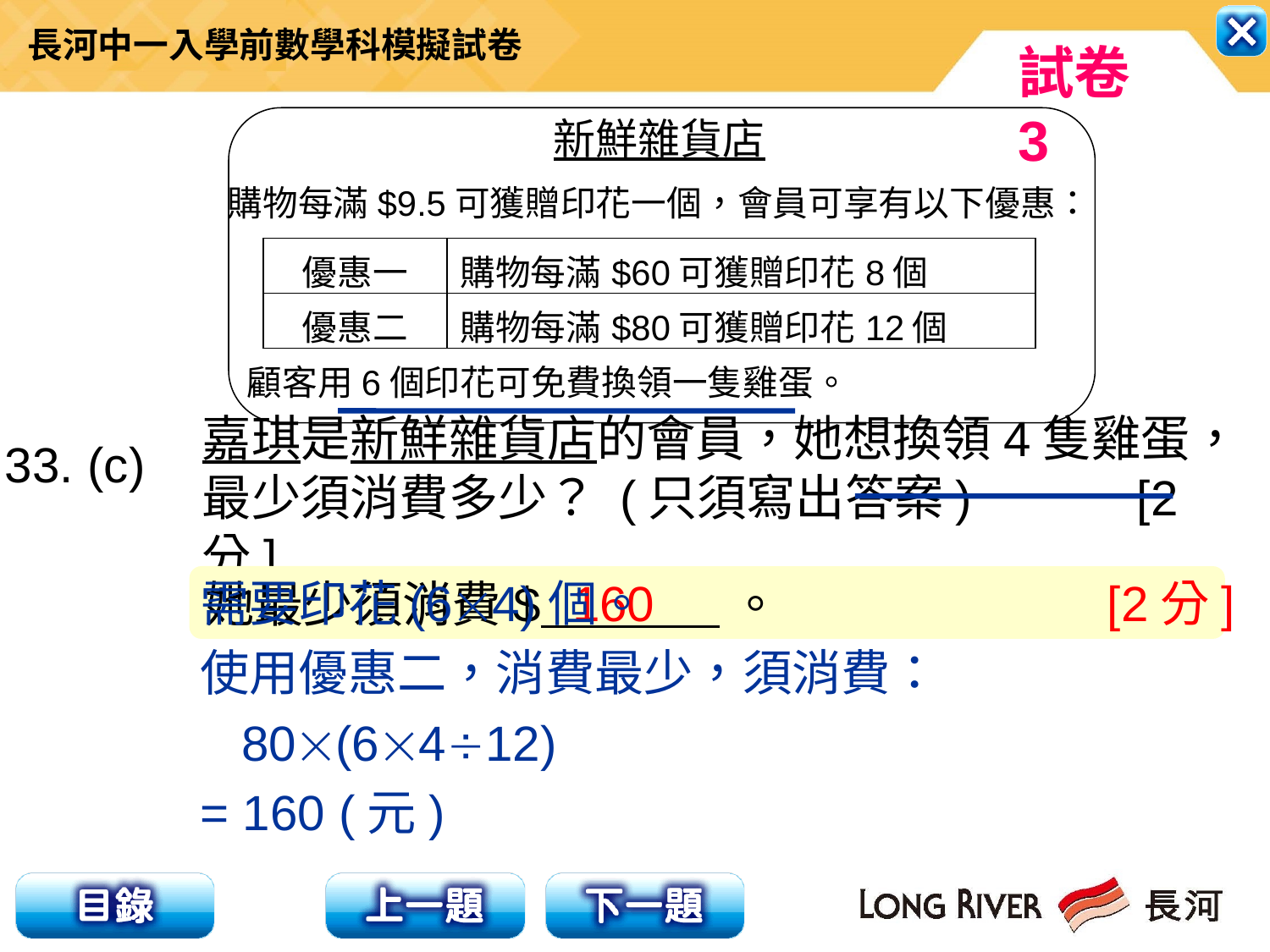

新鮮雜貨店
購物每滿$9.5可獲贈印花一個，會員可享有以下優惠：

        顧客用6個印花可免費換領一隻雞蛋。

| 優惠一 | 購物每滿$60可獲贈印花8個 |
| --- | --- |
| 優惠二 | 購物每滿$80可獲贈印花12個 |

嘉琪是新鮮雜貨店的會員，她想換領4隻雞蛋，
最少須消費多少？ (只須寫出答案)            [2分]
33. (c)

需要印花(6×4)個。
使用優惠二，消費最少，須消費：
   80×(6×4÷12)
= 160 (元)
160
[2分]
她最少須消費$             。